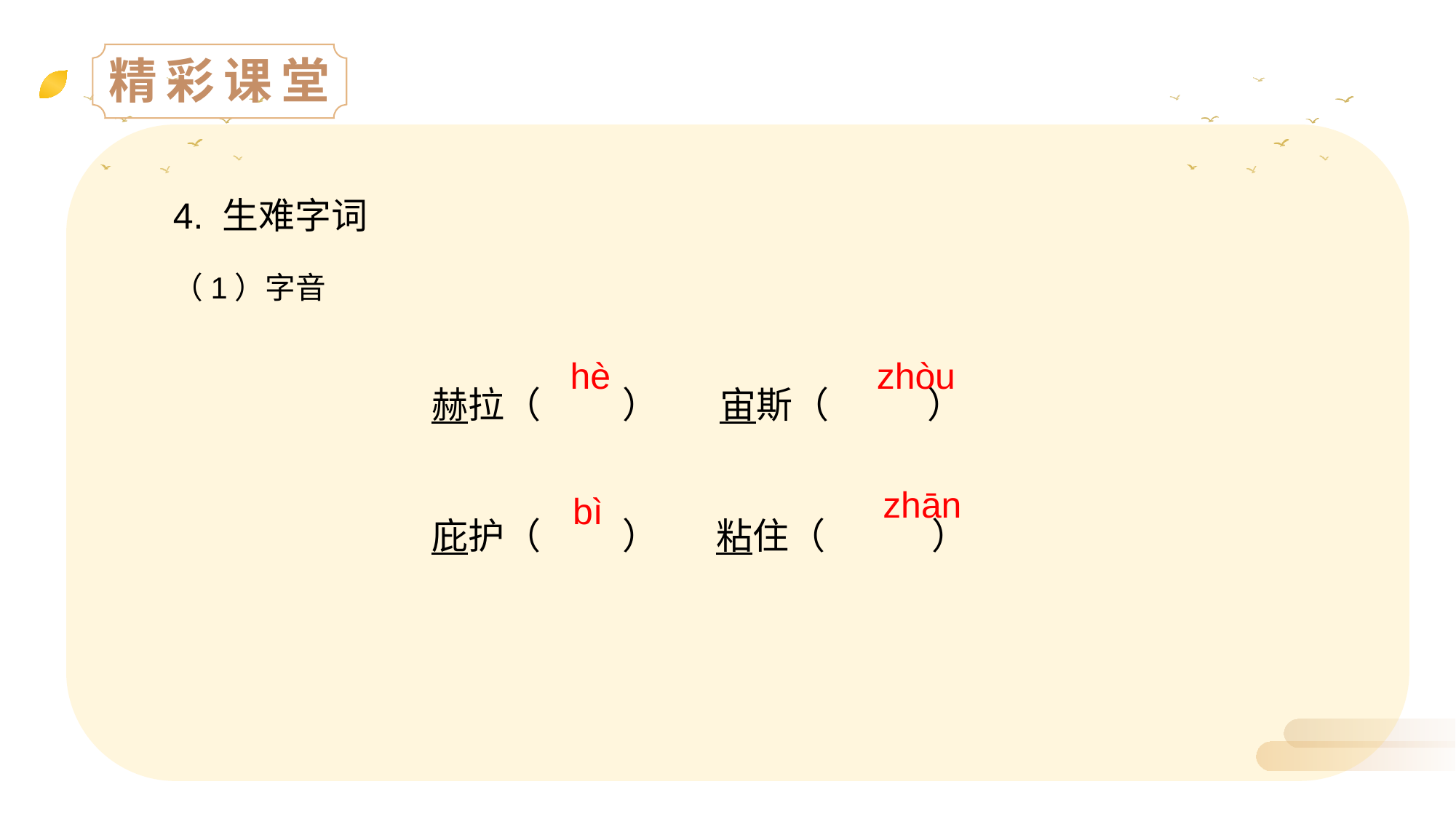

精彩课堂
4. 生难字词
（1）字音
赫拉（          ）   　宙斯（            ）
庇护（          ）       粘住（             ）
hè
zhòu
zhān
bì